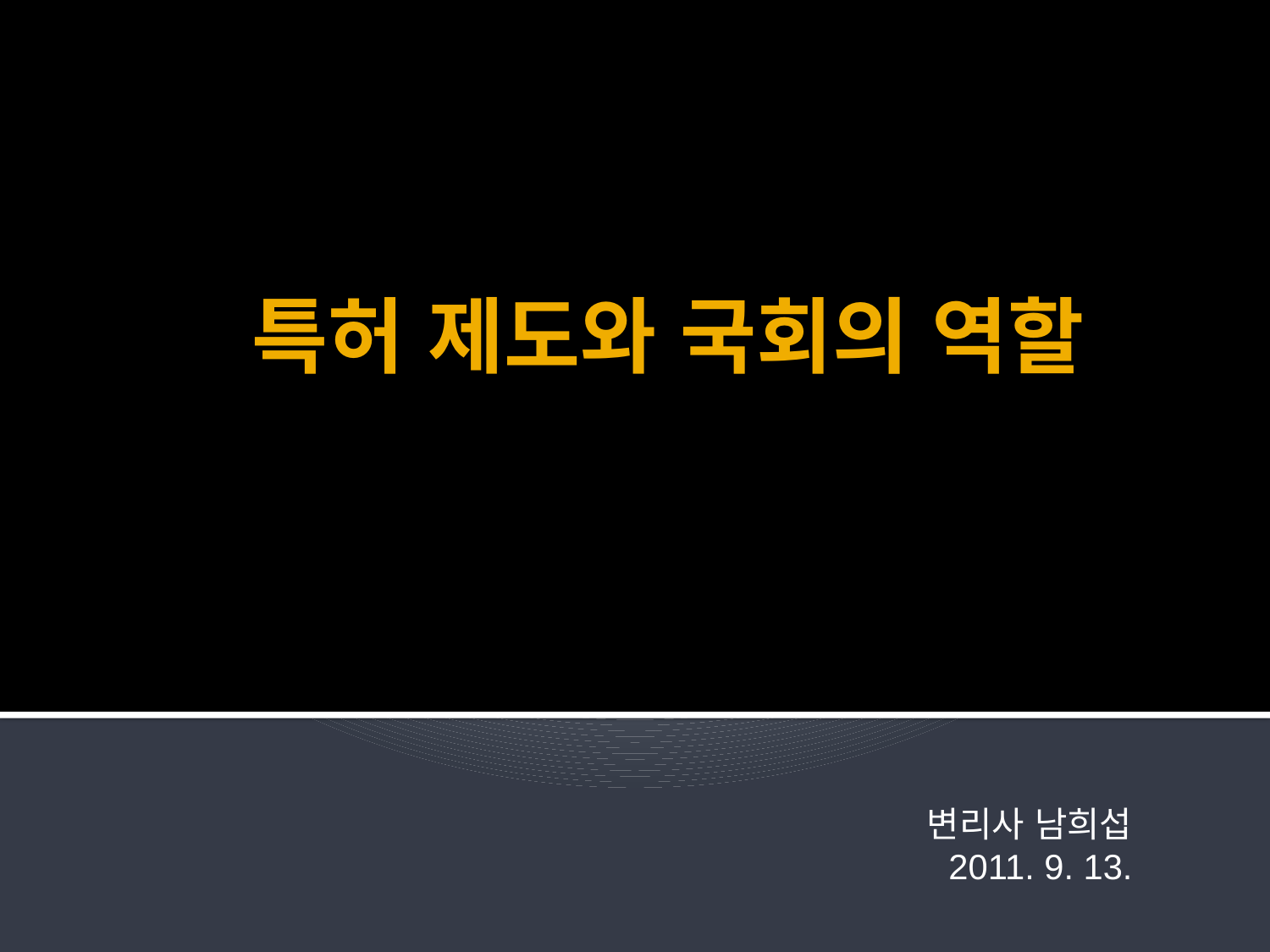

# 특허 제도와 국회의 역할
변리사 남희섭
2011. 9. 13.